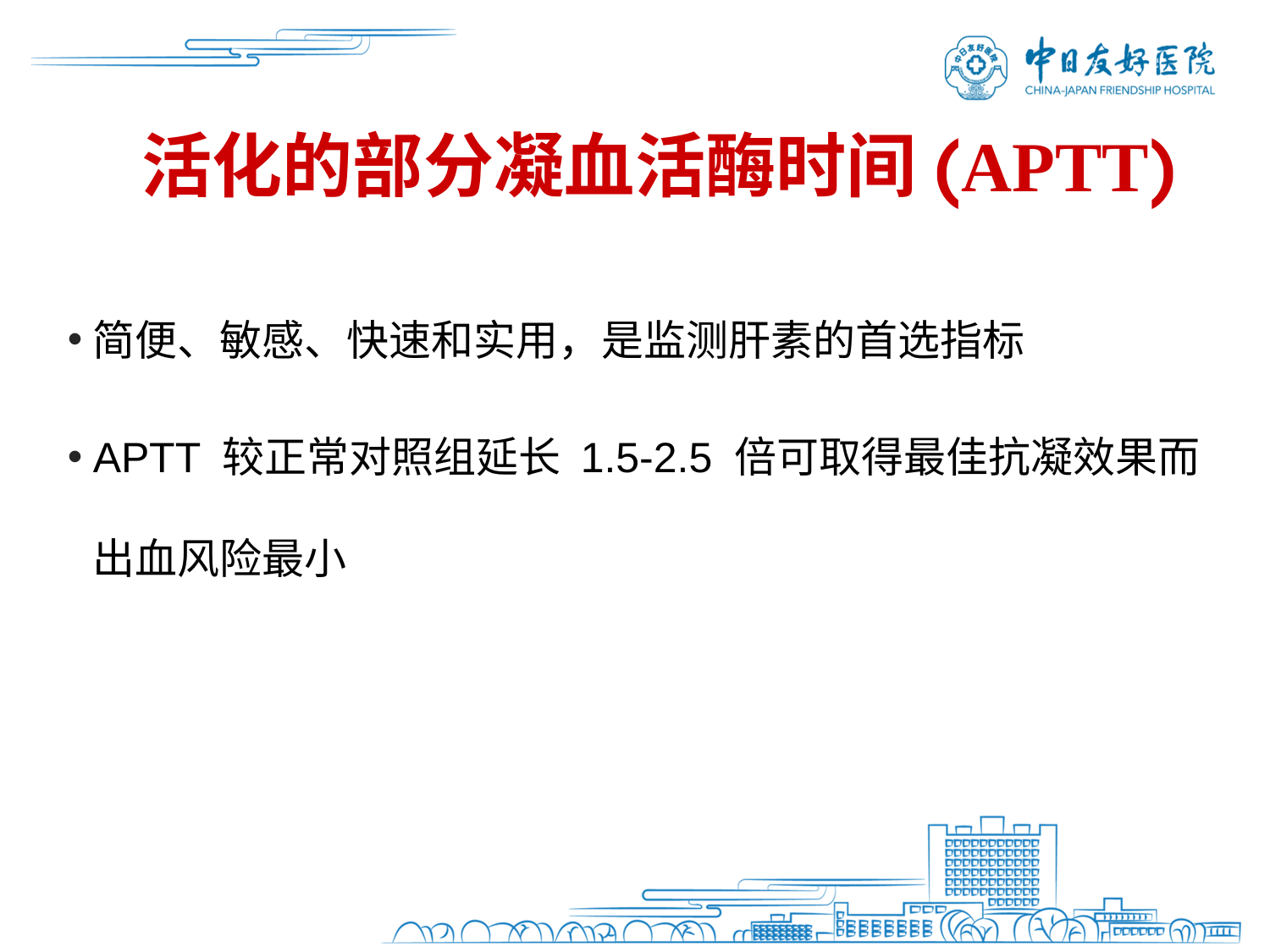

# 活化的部分凝血活酶时间(APTT)
简便、敏感、快速和实用，是监测肝素的首选指标
APTT 较正常对照组延长 1.5-2.5 倍可取得最佳抗凝效果而出血风险最小